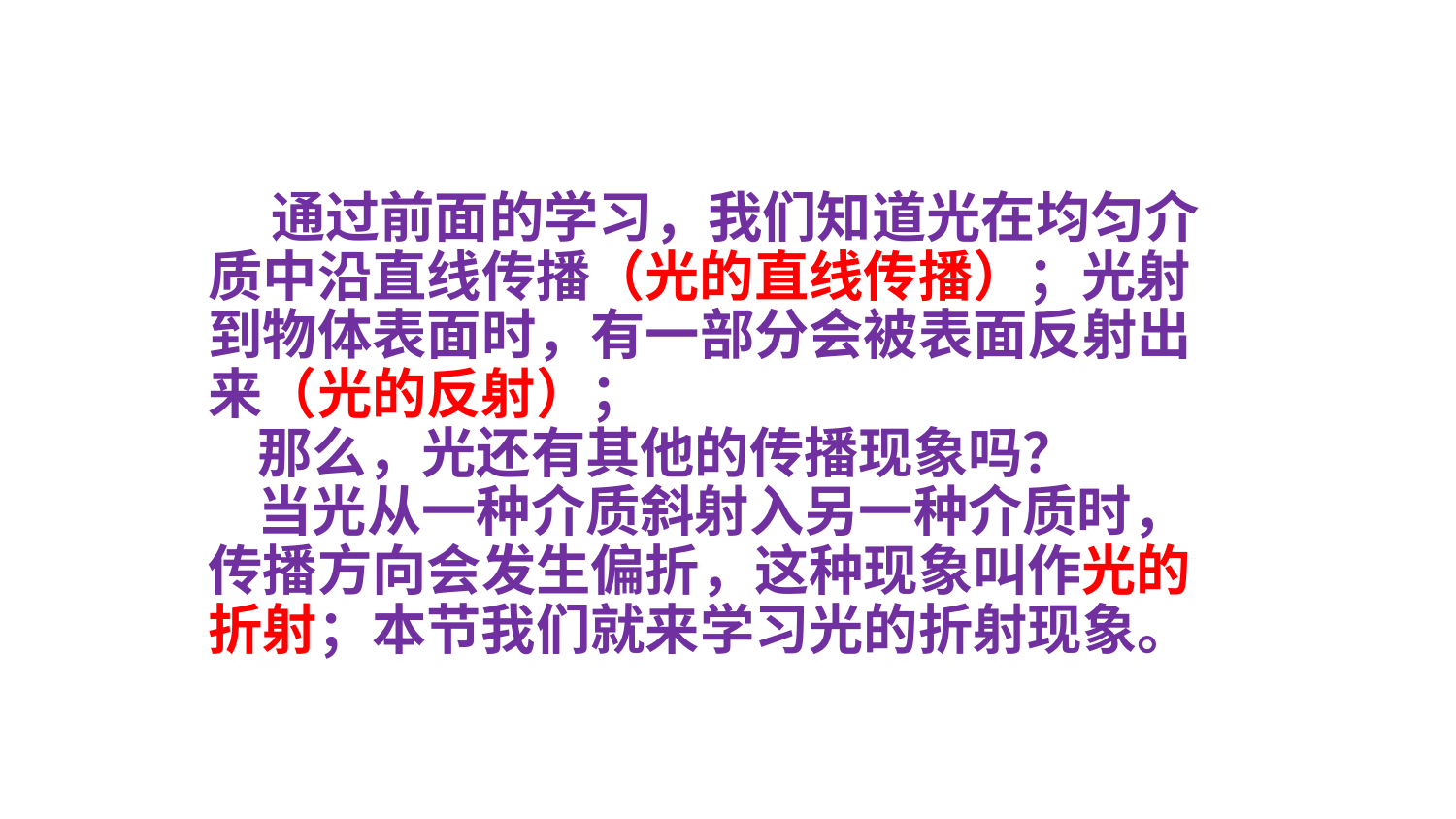

# 通过前面的学习，我们知道光在均匀介质中沿直线传播（光的直线传播）；光射到物体表面时，有一部分会被表面反射出来（光的反射）； 那么，光还有其他的传播现象吗？ 当光从一种介质斜射入另一种介质时，传播方向会发生偏折，这种现象叫作光的折射；本节我们就来学习光的折射现象。